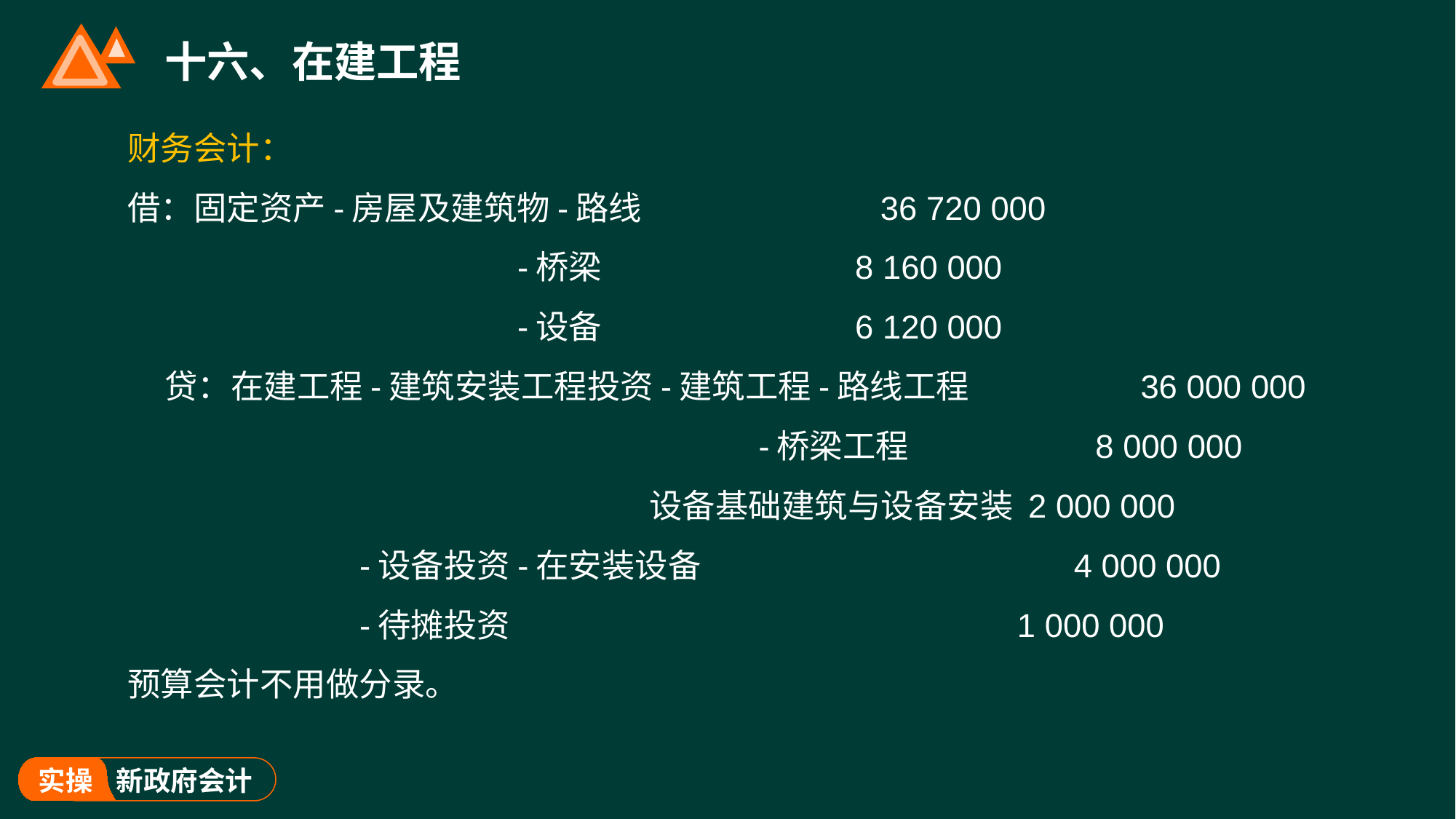

# 十六、在建工程
财务会计：
借：固定资产-房屋及建筑物-路线                               36 720 000
                                          -桥梁                                 8 160 000
                                          -设备                                 6 120 000
    贷：在建工程-建筑安装工程投资-建筑工程-路线工程                      36 000 000
                                                                    -桥梁工程                        8 000 000
                                                                     设备基础建筑与设备安装 2 000 000
                         -设备投资-在安装设备                                                 4 000 000
                         -待摊投资                                                                   1 000 000
预算会计不用做分录。